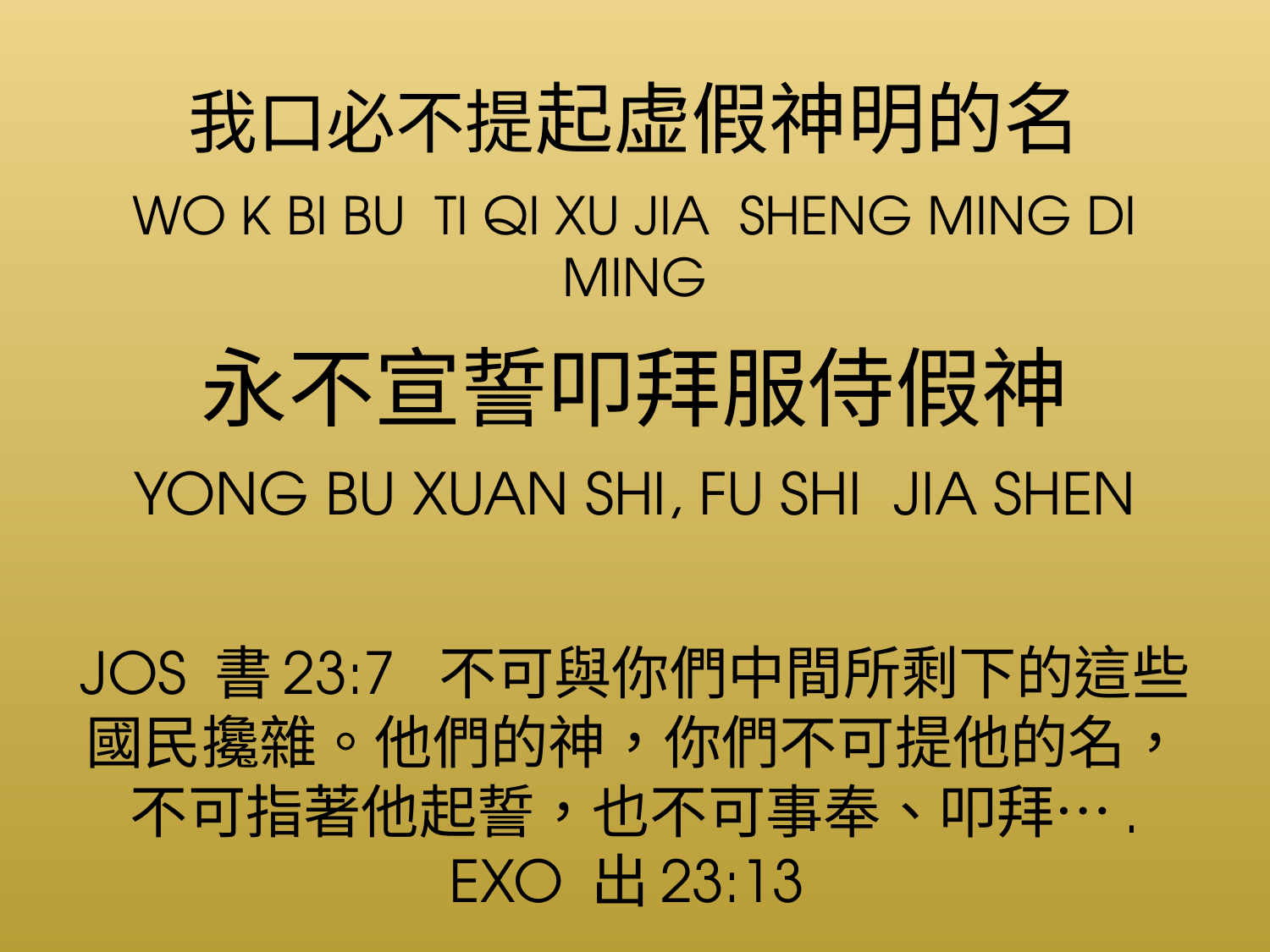

我口必不提起虚假神明的名
Wo k bi bu  ti qi xu jia  sheng ming di ming
永不宣誓叩拜服侍假神
Yong bu xuan shi, fu shi  jia shen

Jos 書23:7  不可與你們中間所剩下的這些國民攙雜。他們的神，你們不可提他的名，不可指著他起誓，也不可事奉、叩拜…. Exo 出23:13